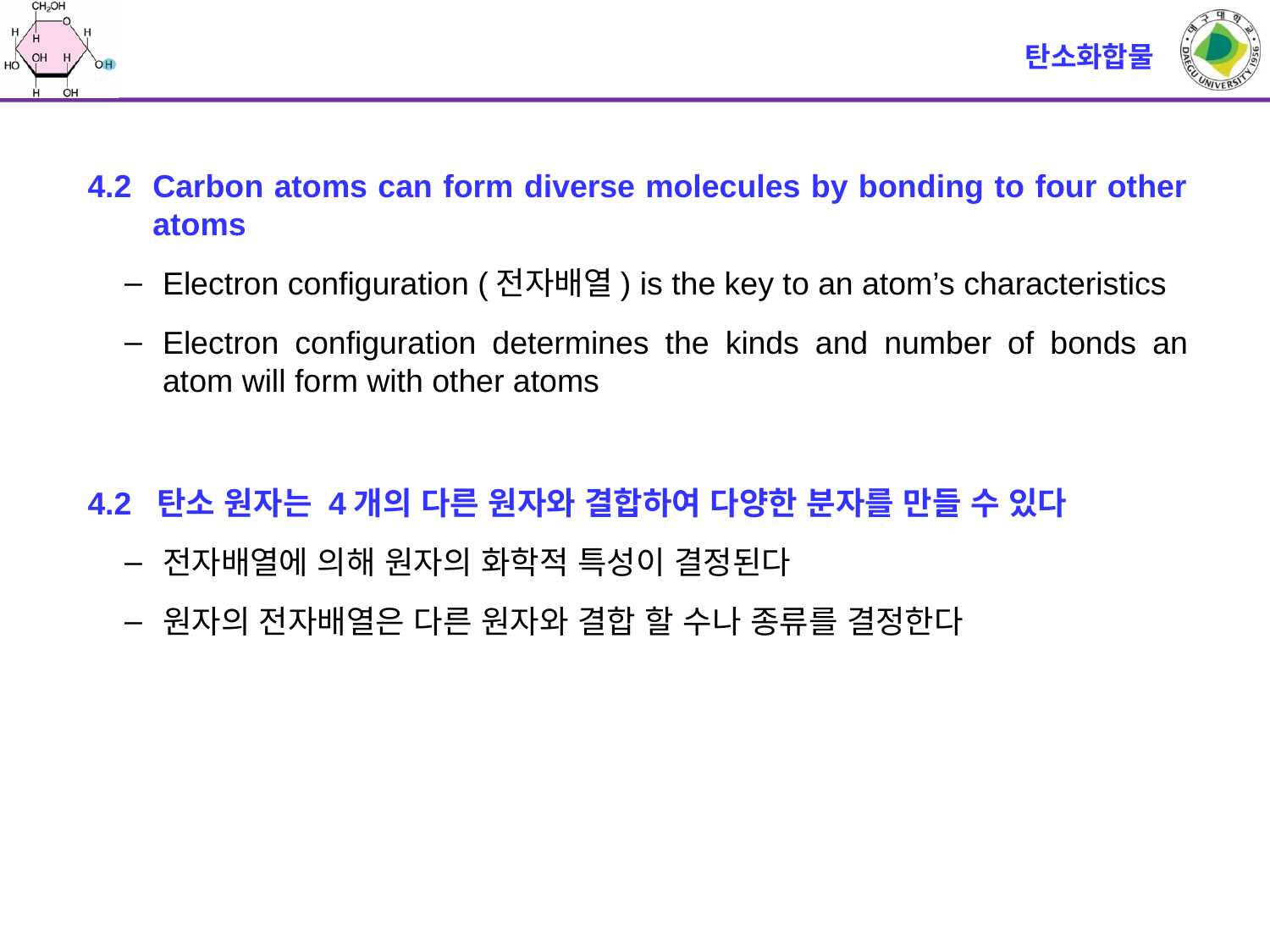

# 탄소화합물
4.2  Carbon atoms can form diverse molecules by bonding to four other atoms
Electron configuration (전자배열) is the key to an atom’s characteristics
Electron configuration determines the kinds and number of bonds an atom will form with other atoms

4.2  탄소 원자는 4개의 다른 원자와 결합하여 다양한 분자를 만들 수 있다
전자배열에 의해 원자의 화학적 특성이 결정된다
원자의 전자배열은 다른 원자와 결합 할 수나 종류를 결정한다